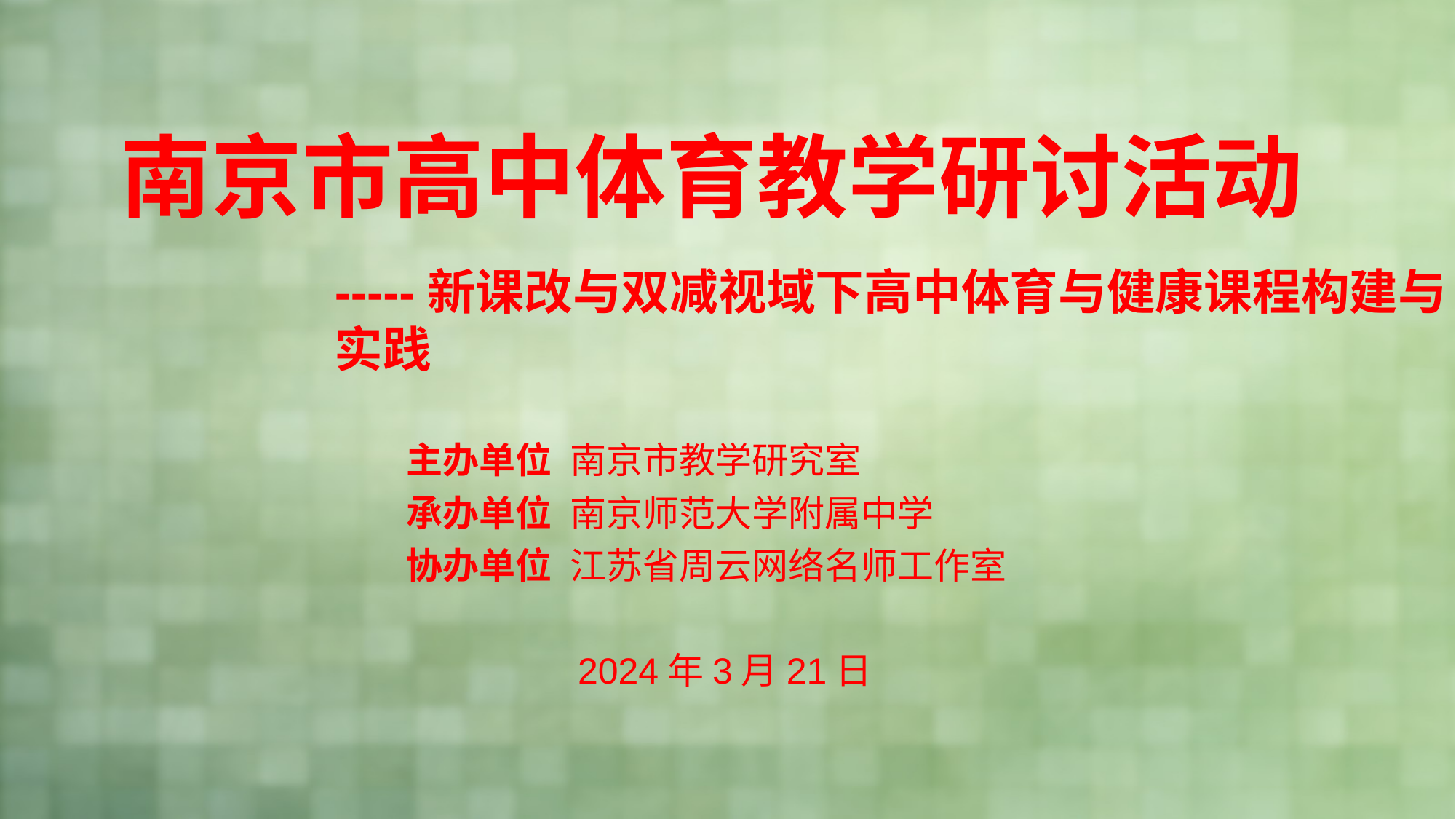

# 南京市高中体育教学研讨活动
-----新课改与双减视域下高中体育与健康课程构建与实践
| 主办单位 | 南京市教学研究室 |
| --- | --- |
| 承办单位 | 南京师范大学附属中学 |
| 协办单位 | 江苏省周云网络名师工作室 |
2024年3月21日